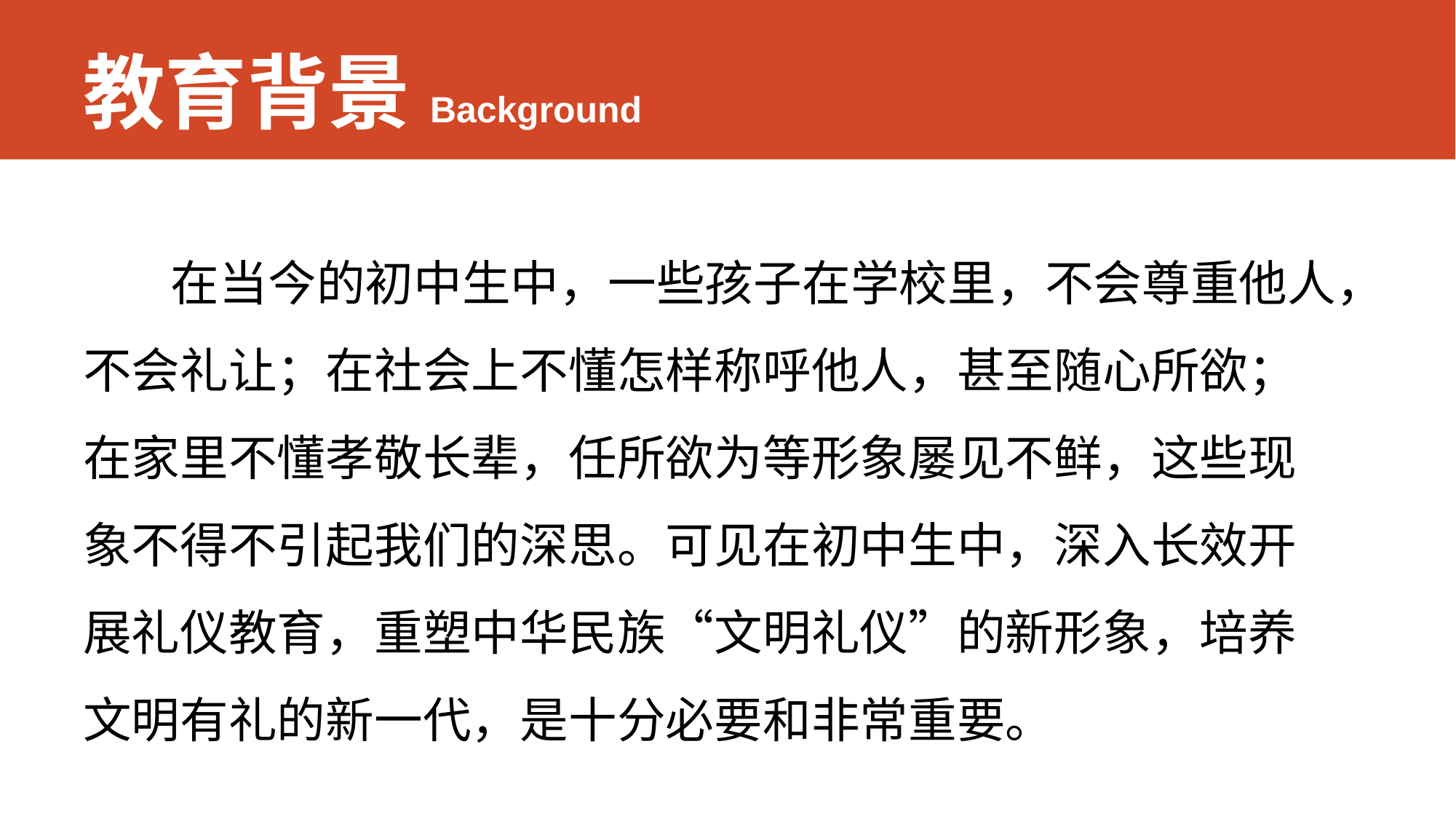

# 教育背景Background
       在当今的初中生中，一些孩子在学校里，不会尊重他人，不会礼让；在社会上不懂怎样称呼他人，甚至随心所欲；在家里不懂孝敬长辈，任所欲为等形象屡见不鲜，这些现象不得不引起我们的深思。可见在初中生中，深入长效开展礼仪教育，重塑中华民族“文明礼仪”的新形象，培养文明有礼的新一代，是十分必要和非常重要。